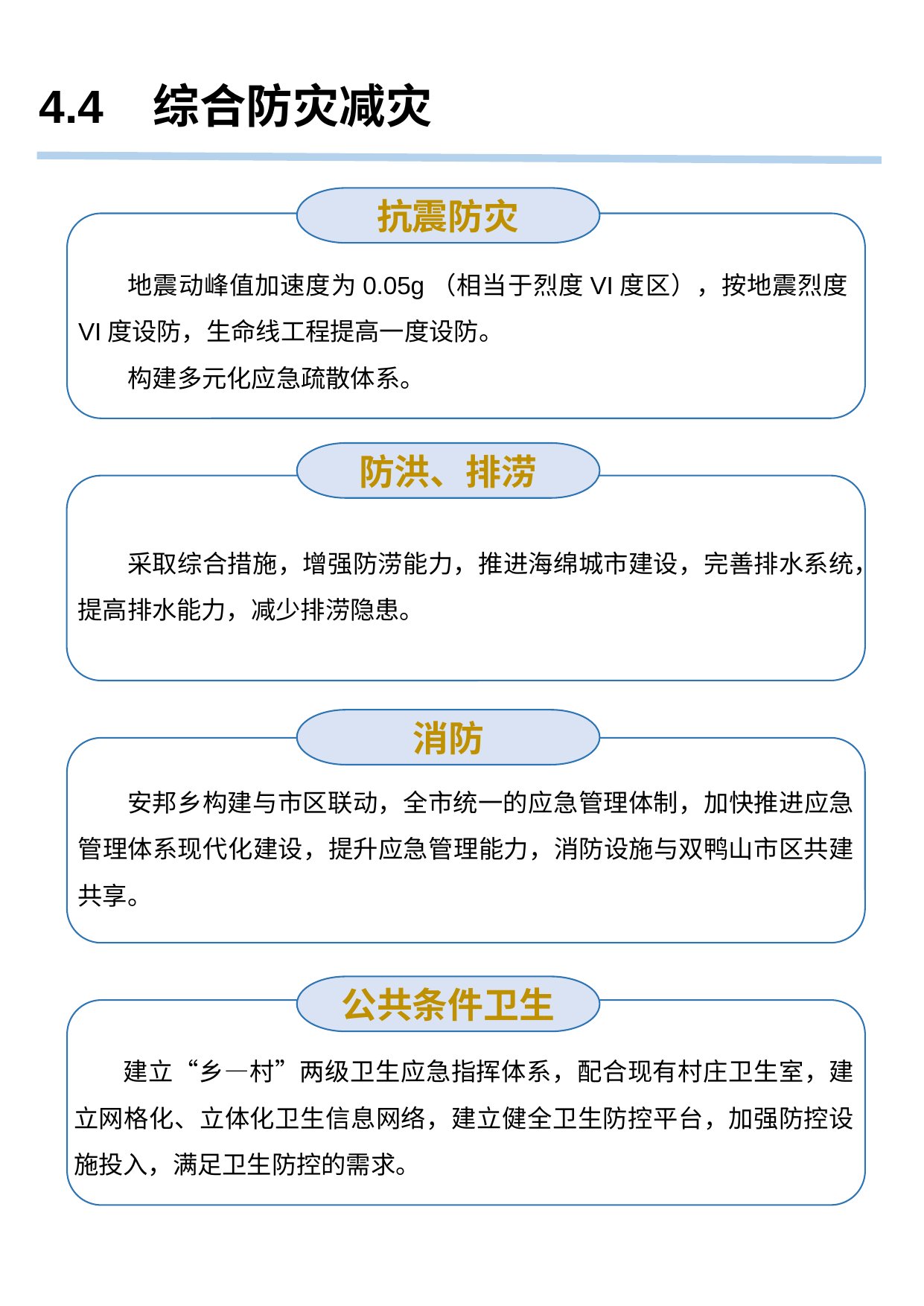

4.4   综合防灾减灾
抗震防灾

地震动峰值加速度为0.05g（相当于烈度VI度区），按地震烈度VI度设防，生命线工程提高一度设防。
构建多元化应急疏散体系。
防洪、排涝

采取综合措施，增强防涝能力，推进海绵城市建设，完善排水系统，提高排水能力，减少排涝隐患。
消防

安邦乡构建与市区联动，全市统一的应急管理体制，加快推进应急管理体系现代化建设，提升应急管理能力，消防设施与双鸭山市区共建共享。
公共条件卫生

建立“乡—村”两级卫生应急指挥体系，配合现有村庄卫生室，建立网格化、立体化卫生信息网络，建立健全卫生防控平台，加强防控设施投入，满足卫生防控的需求。